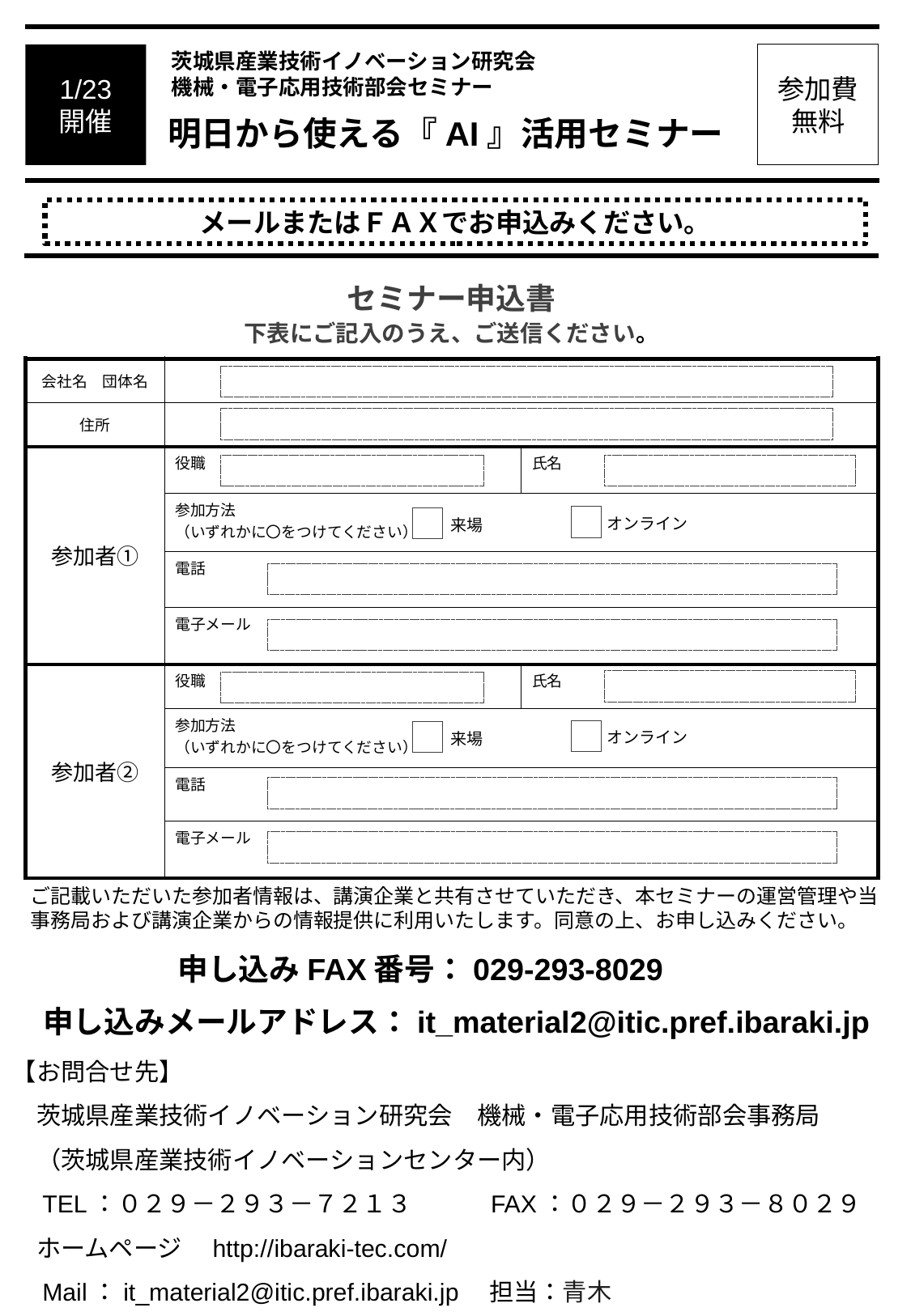

1/23
開催
参加費
無料
茨城県産業技術イノベーション研究会　機械・電子応用技術部会セミナー
明日から使える『AI』活用セミナー
メールまたはＦＡＸでお申込みください。
セミナー申込書
下表にご記入のうえ、ご送信ください。
| 会社名　団体名 |  |  |
| --- | --- | --- |
| 住所 |  |  |
| 参加者① | 役職 | 氏名 |
|  | 参加方法 （いずれかに〇をつけてください） |  |
|  | 電話 |  |
|  | 電子メール |  |
| 参加者② | 役職 | 氏名 |
|  | 参加方法 （いずれかに〇をつけてください） |  |
|  | 電話 |  |
|  | 電子メール |  |

オンライン
来場

オンライン
来場

ご記載いただいた参加者情報は、講演企業と共有させていただき、本セミナーの運営管理や当事務局および講演企業からの情報提供に利用いたします。同意の上、お申し込みください。
申し込みFAX番号：029-293-8029
申し込みメールアドレス：it_material2@itic.pref.ibaraki.jp
【お問合せ先】
　茨城県産業技術イノベーション研究会　機械・電子応用技術部会事務局
　（茨城県産業技術イノベーションセンター内）
　TEL：０２９－２９３－７２１３　　　FAX：０２９－２９３－８０２９
　ホームページ　http://ibaraki-tec.com/
　Mail：it_material2@itic.pref.ibaraki.jp　担当：青木